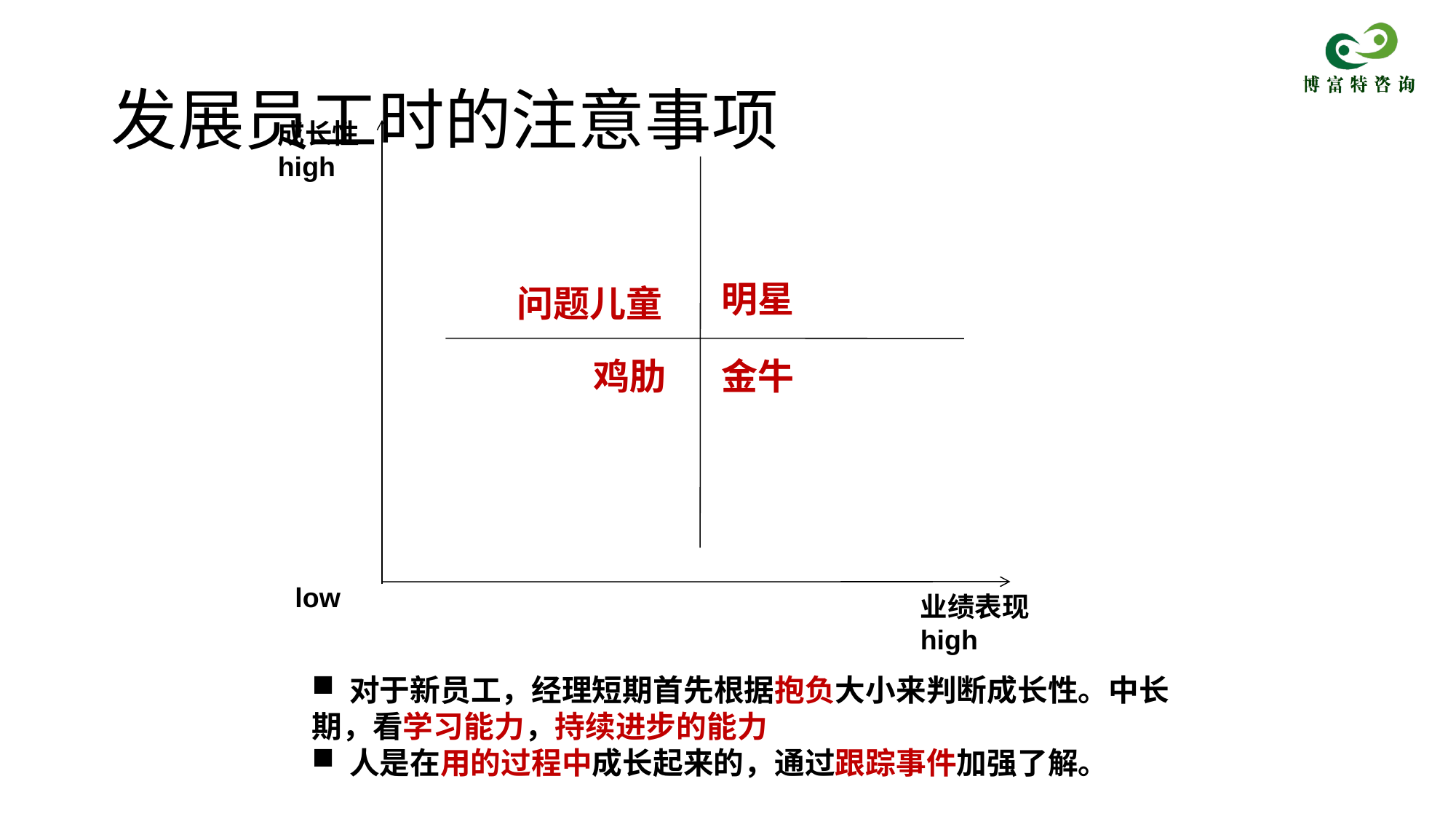

# 发展员工时的注意事项
成长性high
明星
问题儿童
鸡肋
金牛
low
业绩表现high
 对于新员工，经理短期首先根据抱负大小来判断成长性。中长期，看学习能力，持续进步的能力
 人是在用的过程中成长起来的，通过跟踪事件加强了解。